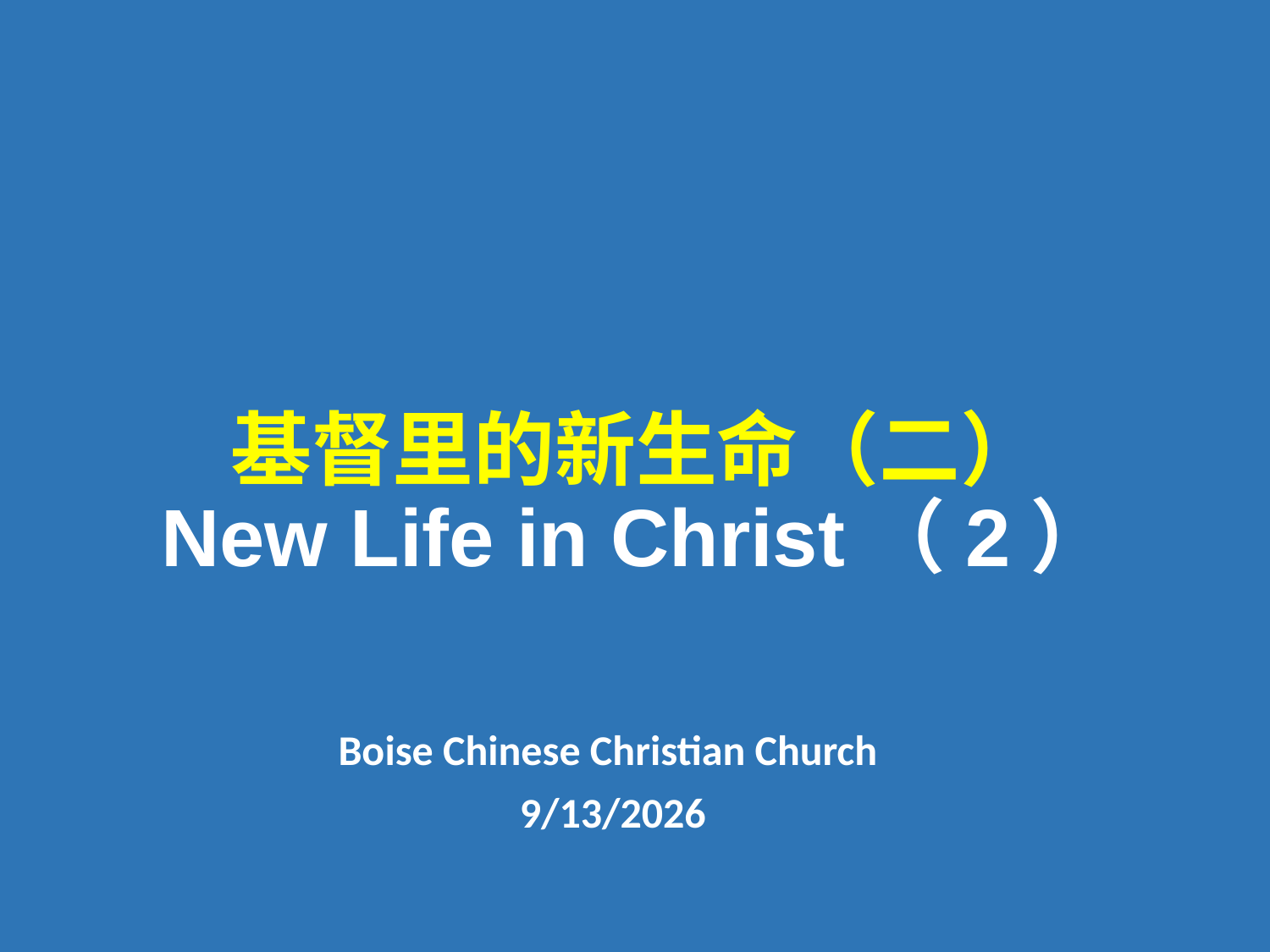

# 基督里的新生命（二） New Life in Christ（2）
Boise Chinese Christian Church
9/13/2026